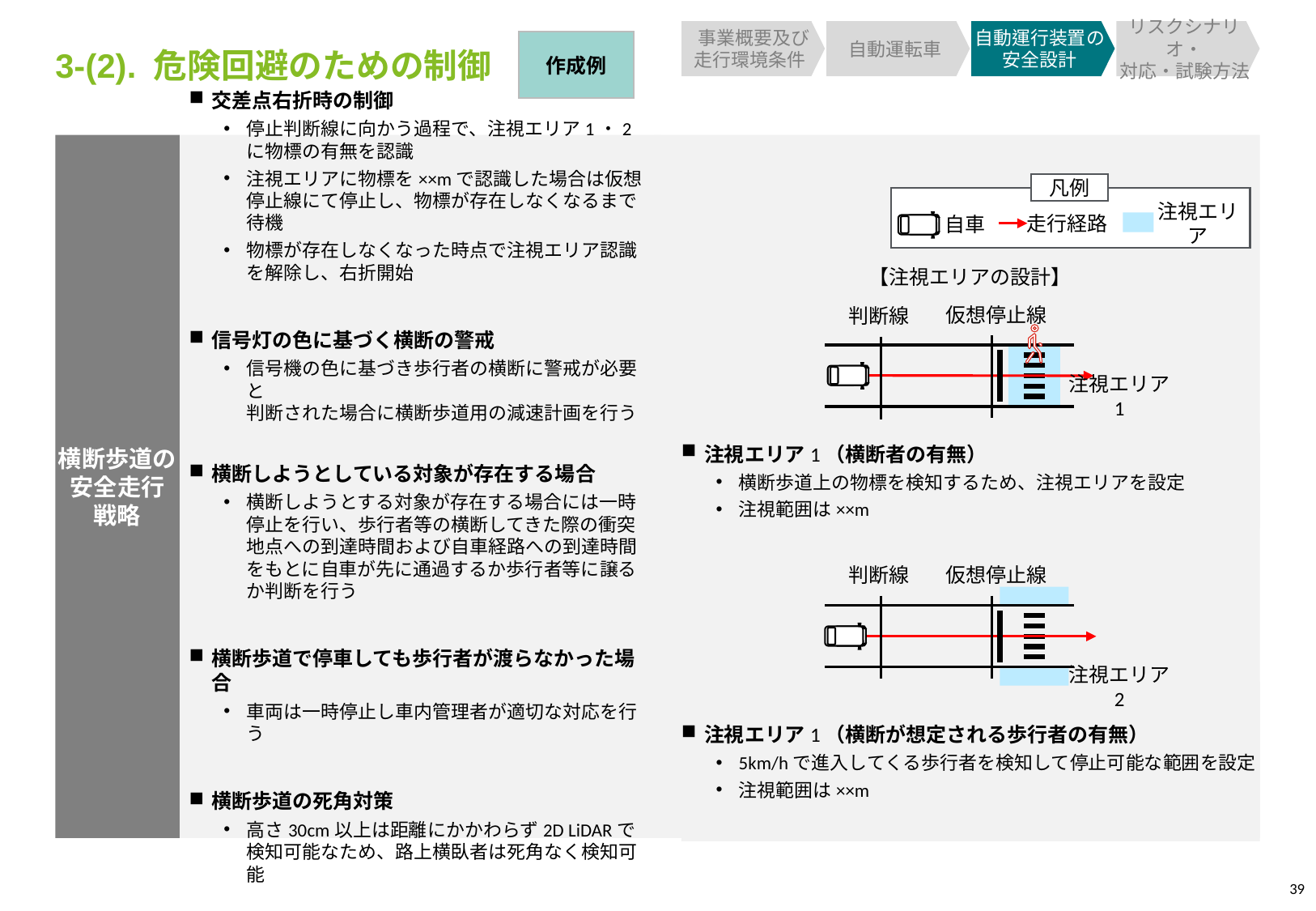

事業概要及び
走行環境条件
自動運転車
自動運行装置の安全設計
リスクシナリオ・
対応・試験方法
作成例
3-(2). 危険回避のための制御
交差点右折時の制御
停止判断線に向かう過程で、注視エリア1・2に物標の有無を認識
注視エリアに物標を××mで認識した場合は仮想停止線にて停止し、物標が存在しなくなるまで待機
物標が存在しなくなった時点で注視エリア認識を解除し、右折開始

信号灯の色に基づく横断の警戒
信号機の色に基づき歩行者の横断に警戒が必要と
判断された場合に横断歩道用の減速計画を行う

横断しようとしている対象が存在する場合
横断しようとする対象が存在する場合には一時停止を行い、歩行者等の横断してきた際の衝突地点への到達時間および自車経路への到達時間をもとに自車が先に通過するか歩行者等に譲るか判断を行う

横断歩道で停車しても歩行者が渡らなかった場合
車両は一時停止し車内管理者が適切な対応を行う

横断歩道の死角対策
高さ30cm以上は距離にかかわらず2D LiDARで検知可能なため、路上横臥者は死角なく検知可能

横断歩道の
安全走行
戦略
凡例

走行経路
注視エリア
自車

【注視エリアの設計】
仮想停止線
判断線

注視エリア1

注視エリア1（横断者の有無）
横断歩道上の物標を検知するため、注視エリアを設定
注視範囲は××m
判断線
仮想停止線

注視エリア2
注視エリア1（横断が想定される歩行者の有無）
5km/hで進入してくる歩行者を検知して停止可能な範囲を設定
注視範囲は××m
39